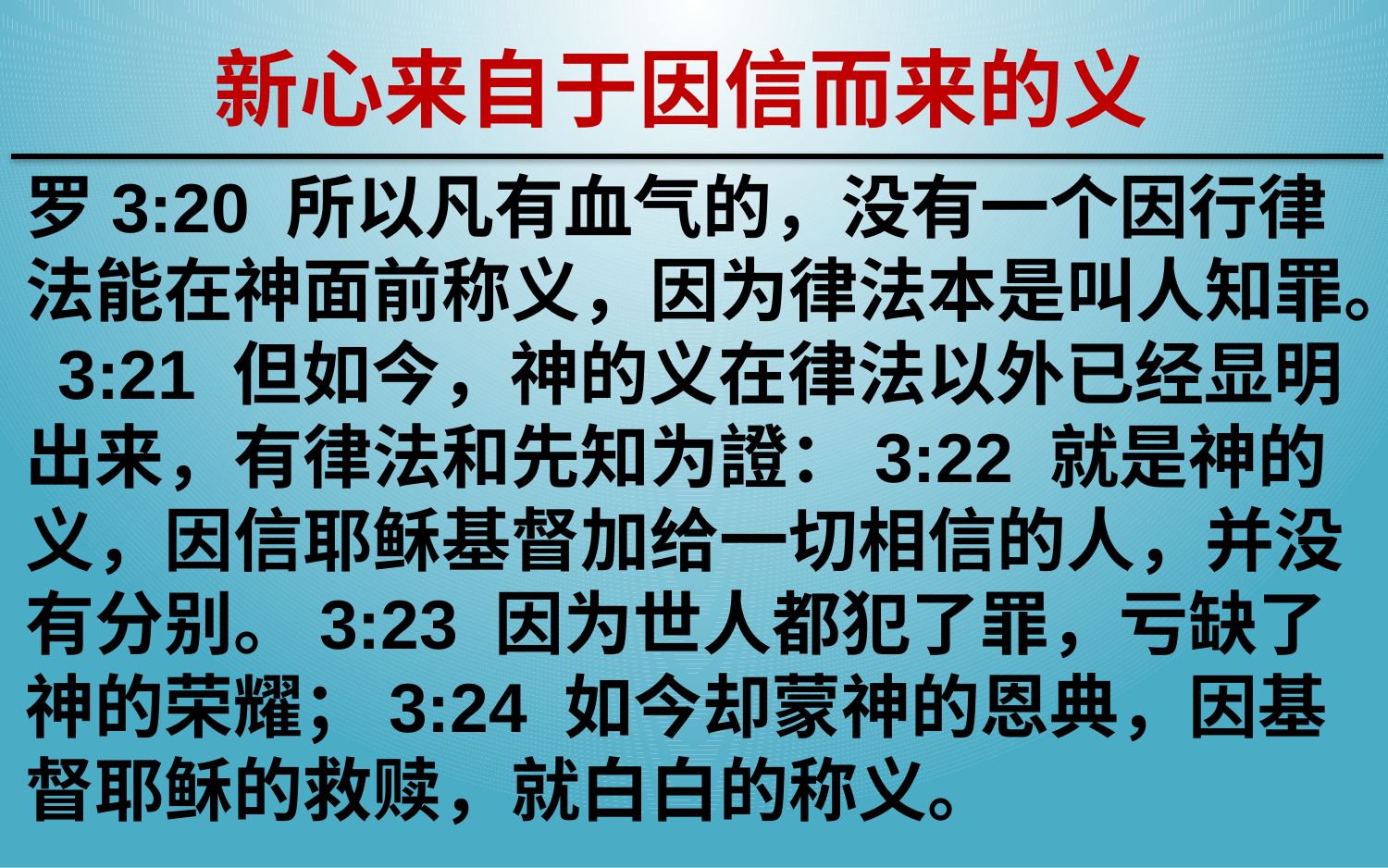

新心来自于因信而来的义
罗3:20 所以凡有血气的，没有一个因行律法能在神面前称义，因为律法本是叫人知罪。 3:21 但如今，神的义在律法以外已经显明出来，有律法和先知为證：3:22 就是神的义，因信耶稣基督加给一切相信的人，并没有分别。3:23 因为世人都犯了罪，亏缺了神的荣耀；3:24 如今却蒙神的恩典，因基督耶稣的救赎，就白白的称义。